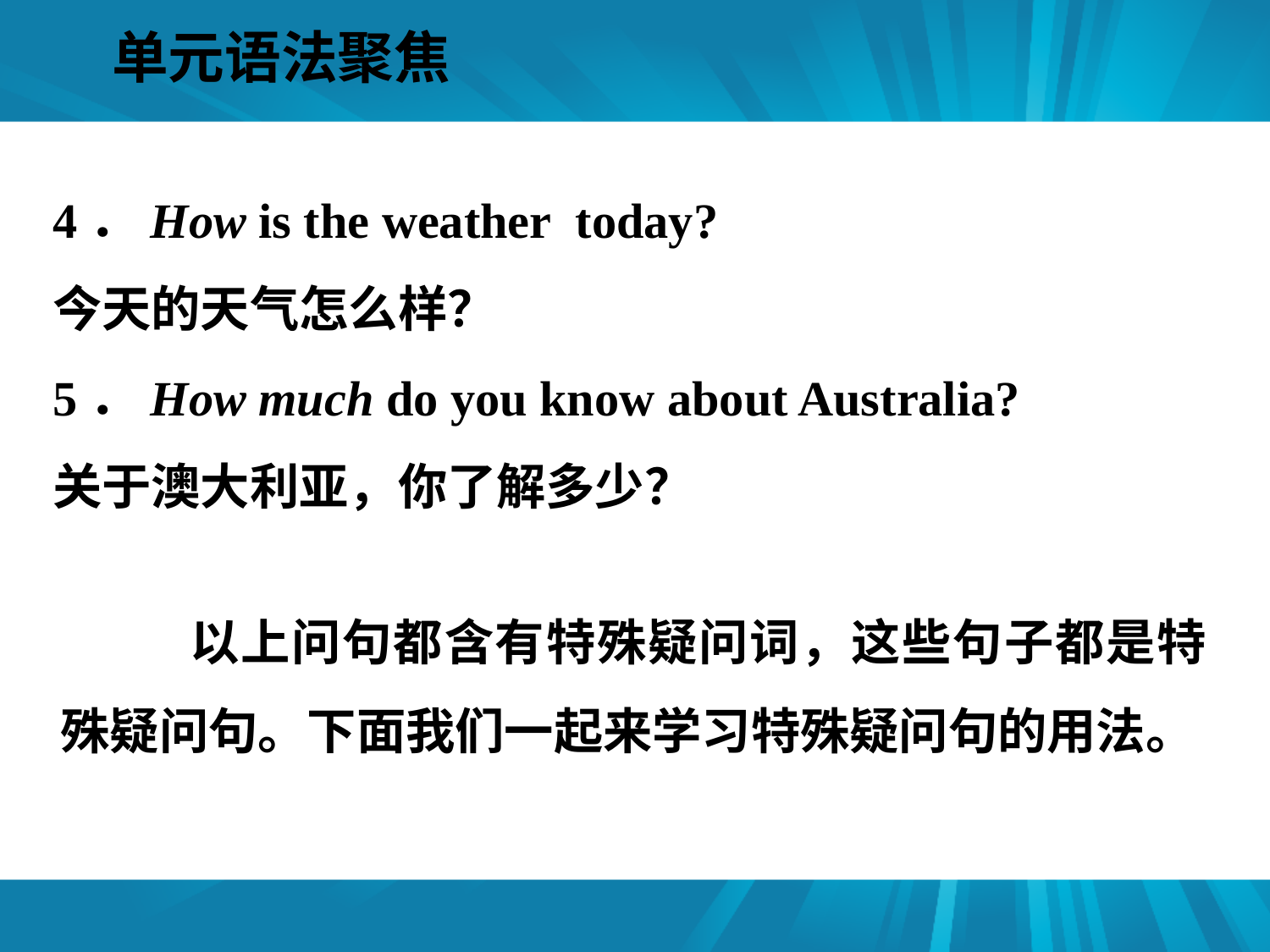

单元语法聚焦
#
4．How is the weather  today?
今天的天气怎么样？
5．How much do you know about Australia?
关于澳大利亚，你了解多少？
         以上问句都含有特殊疑问词，这些句子都是特殊疑问句。下面我们一起来学习特殊疑问句的用法。